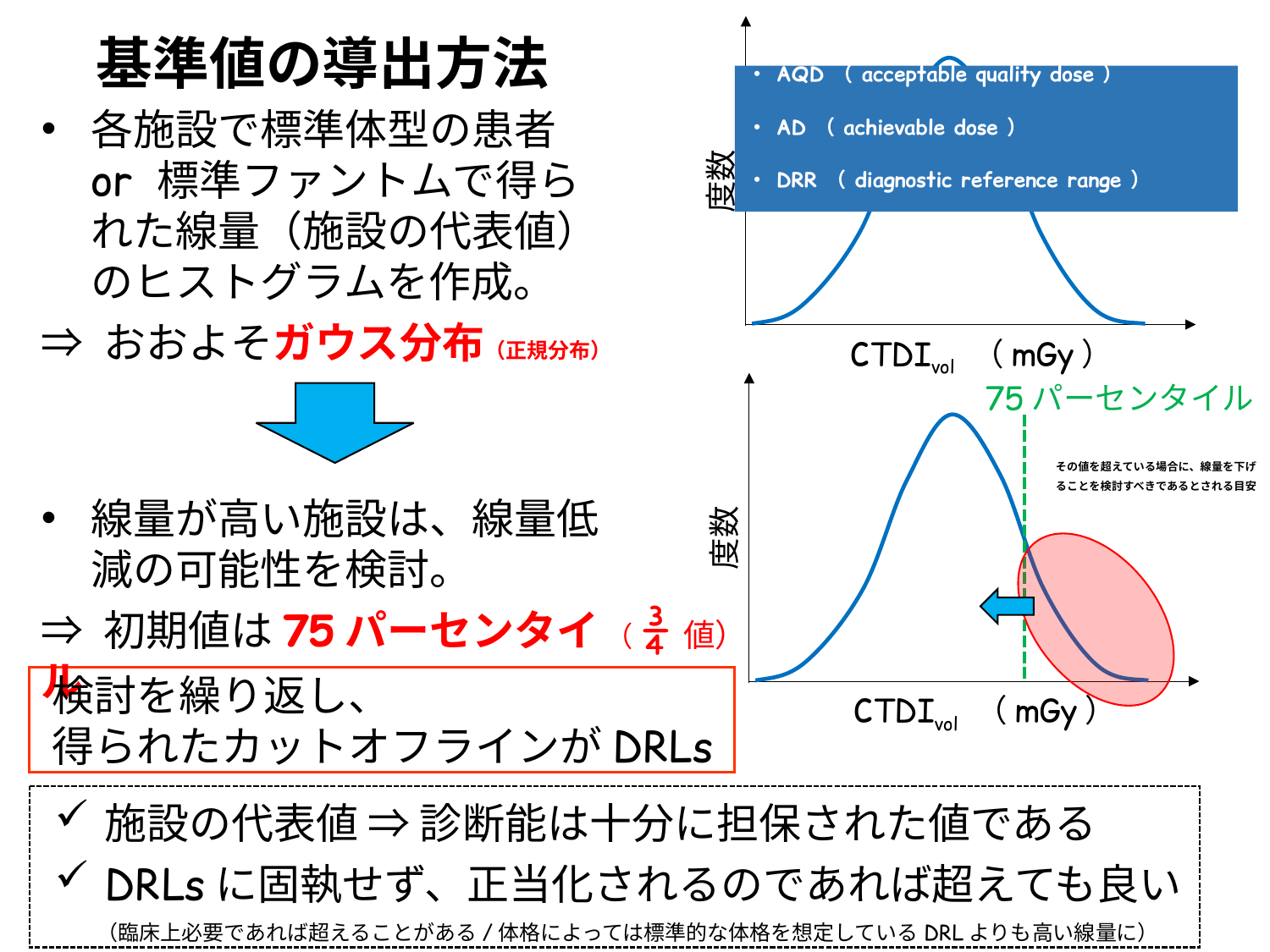

# 基準値の導出方法

度数
CTDIvol （mGy）
・AQD（acceptable quality dose）
・AD（achievable dose）
・DRR（diagnostic reference range）
　　　　　　　　　　　　　　　　　なども
各施設で標準体型の患者 or 標準ファントムで得られた線量（施設の代表値）のヒストグラムを作成。
⇒ おおよそガウス分布（正規分布）
75パーセンタイル

度数
CTDIvol （mGy）

その値を超えている場合に、線量を下げることを検討すべきであるとされる目安
線量が高い施設は、線量低減の可能性を検討。
⇒ 初期値は75パーセンタイル
（¾値）
検討を繰り返し、
得られたカットオフラインがDRLs

施設の代表値 ⇒ 診断能は十分に担保された値である
DRLsに固執せず、正当化されるのであれば超えても良い
　　（臨床上必要であれば超えることがある/体格によっては標準的な体格を想定しているDRLよりも高い線量に）